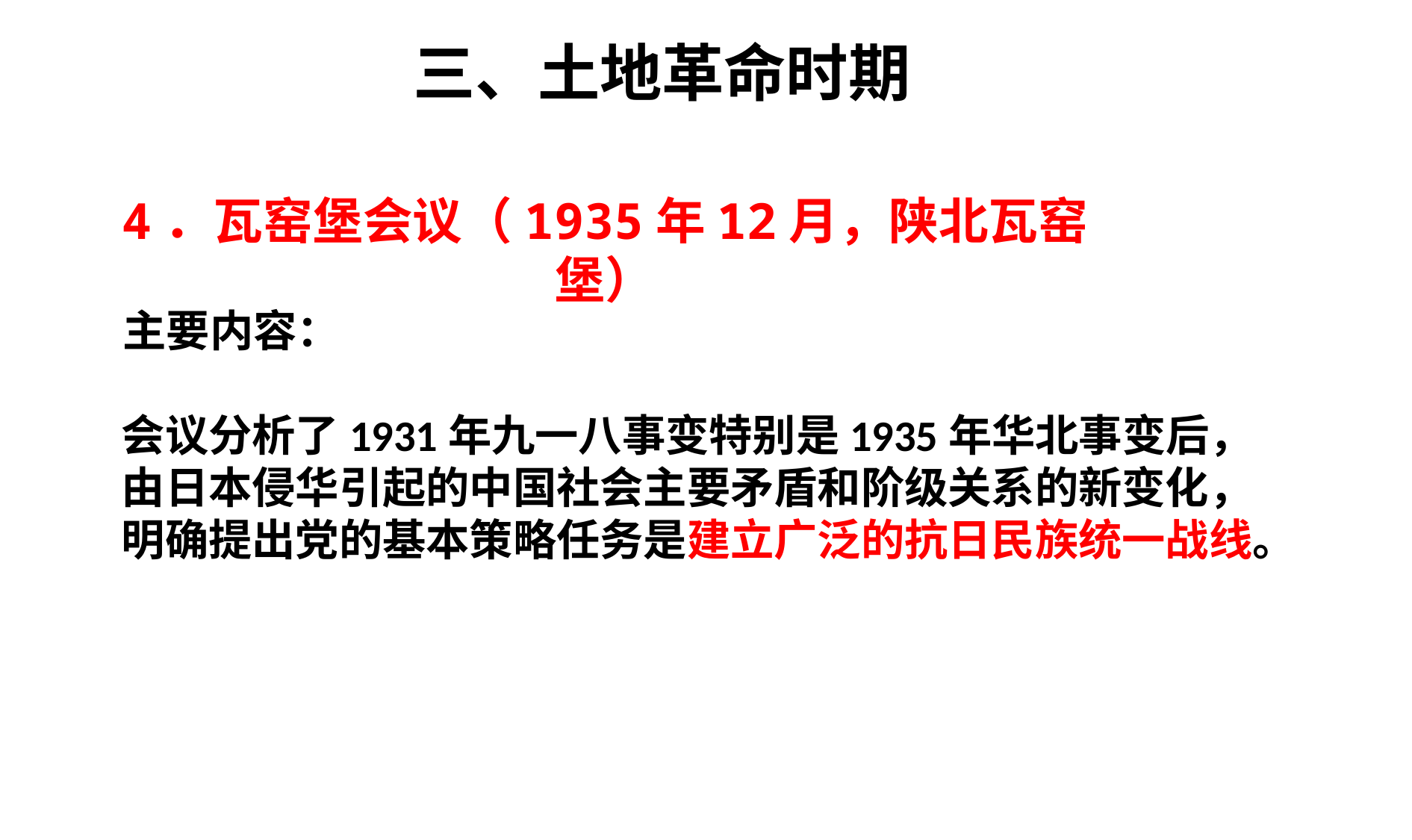

三、土地革命时期
4．瓦窑堡会议（1935年12月，陕北瓦窑堡）
主要内容：
会议分析了1931年九一八事变特别是1935年华北事变后，由日本侵华引起的中国社会主要矛盾和阶级关系的新变化，明确提出党的基本策略任务是建立广泛的抗日民族统一战线。